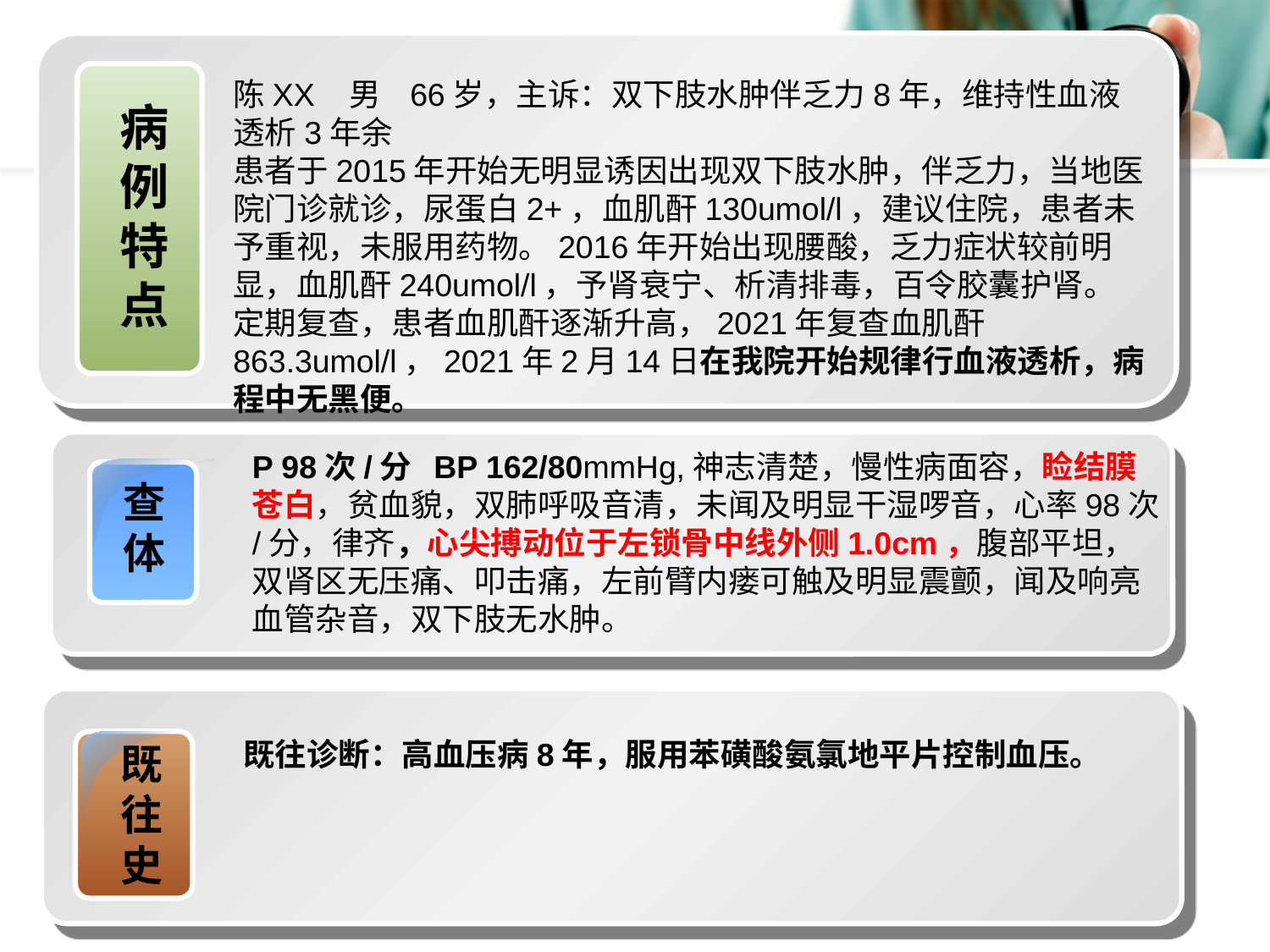

病例特点
陈XX   男   66岁，主诉：双下肢水肿伴乏力8年，维持性血液透析3年余
患者于2015年开始无明显诱因出现双下肢水肿，伴乏力，当地医院门诊就诊，尿蛋白2+，血肌酐130umol/l，建议住院，患者未予重视，未服用药物。2016年开始出现腰酸，乏力症状较前明显，血肌酐240umol/l，予肾衰宁、析清排毒，百令胶囊护肾。定期复查，患者血肌酐逐渐升高，2021年复查血肌酐863.3umol/l，2021年2月14日在我院开始规律行血液透析，病程中无黑便。

查体

P 98次/分  BP 162/80mmHg,神志清楚，慢性病面容，睑结膜苍白，贫血貌，双肺呼吸音清，未闻及明显干湿啰音，心率98次/分，律齐，心尖搏动位于左锁骨中线外侧1.0cm，腹部平坦，双肾区无压痛、叩击痛，左前臂内瘘可触及明显震颤，闻及响亮血管杂音，双下肢无水肿。

既往诊断：高血压病8年，服用苯磺酸氨氯地平片控制血压。

既往史